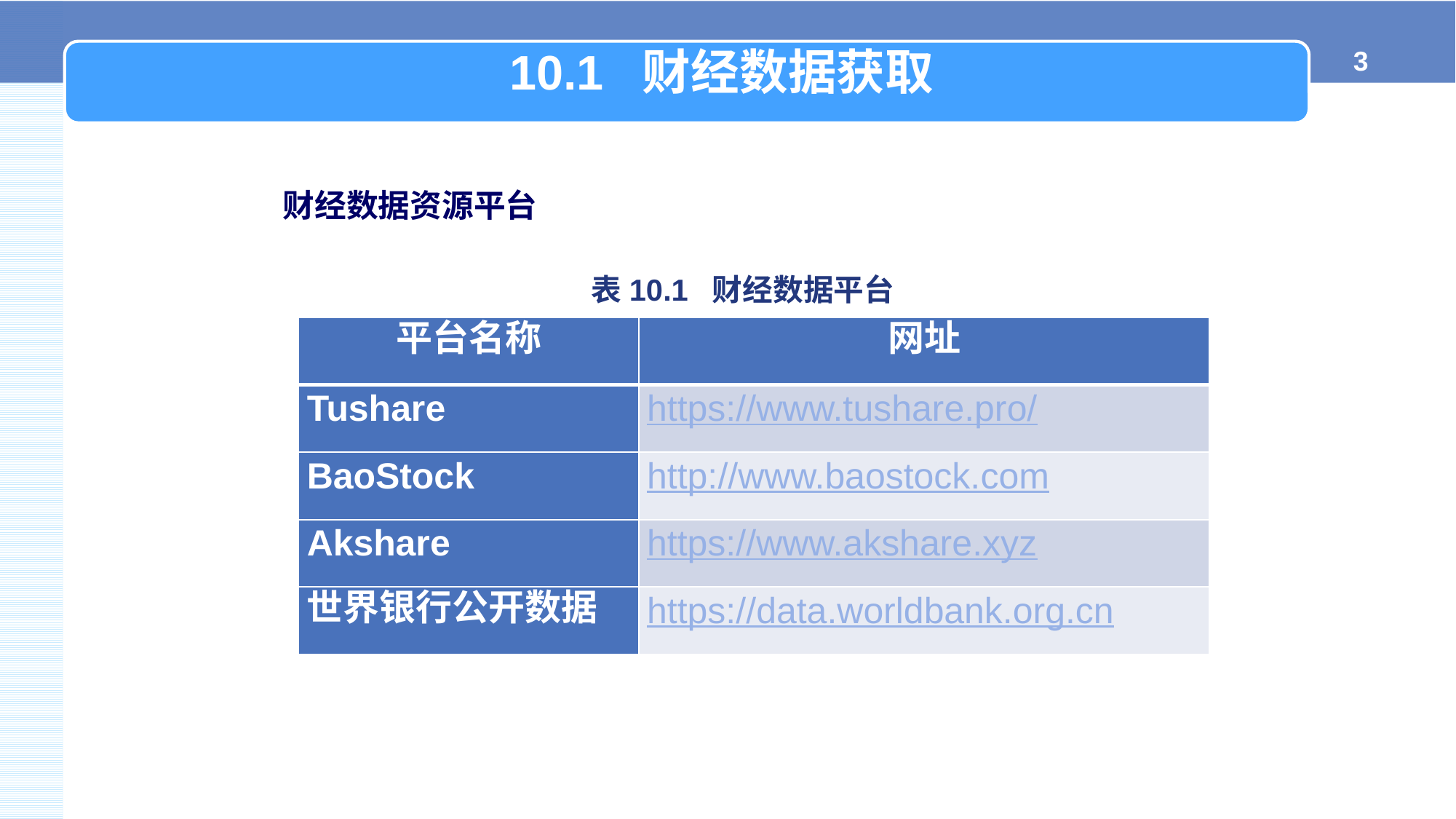

10.1  财经数据获取
财经数据资源平台
表10.1  财经数据平台
| 平台名称 | 网址 |
| --- | --- |
| Tushare | https://www.tushare.pro/ |
| BaoStock | http://www.baostock.com |
| Akshare | https://www.akshare.xyz |
| 世界银行公开数据 | https://data.worldbank.org.cn |